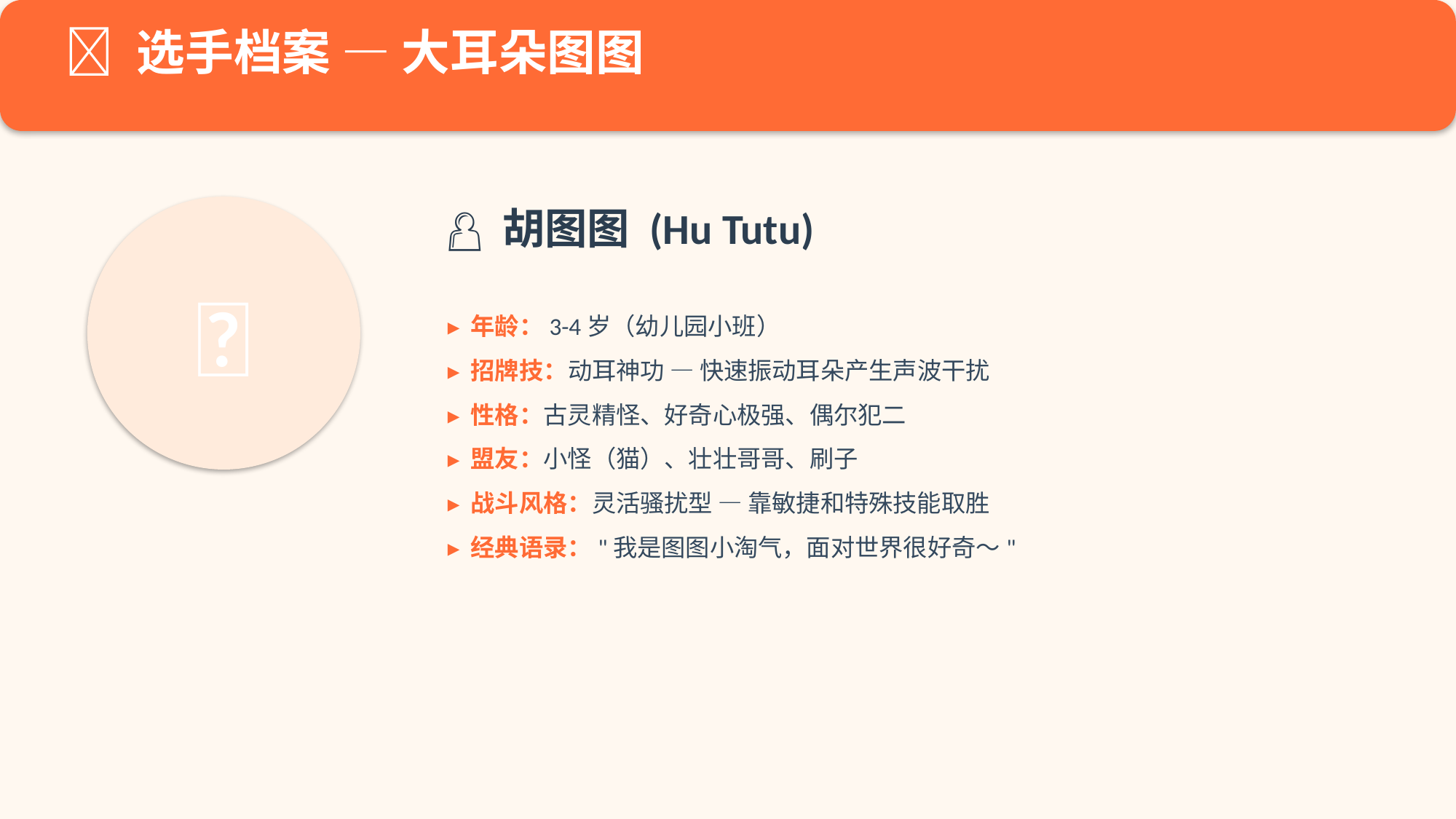

🦻 选手档案 — 大耳朵图图
🦻
👤 胡图图 (Hu Tutu)
▸ 年龄：3-4岁（幼儿园小班）
▸ 招牌技：动耳神功 — 快速振动耳朵产生声波干扰
▸ 性格：古灵精怪、好奇心极强、偶尔犯二
▸ 盟友：小怪（猫）、壮壮哥哥、刷子
▸ 战斗风格：灵活骚扰型 — 靠敏捷和特殊技能取胜
▸ 经典语录："我是图图小淘气，面对世界很好奇～"